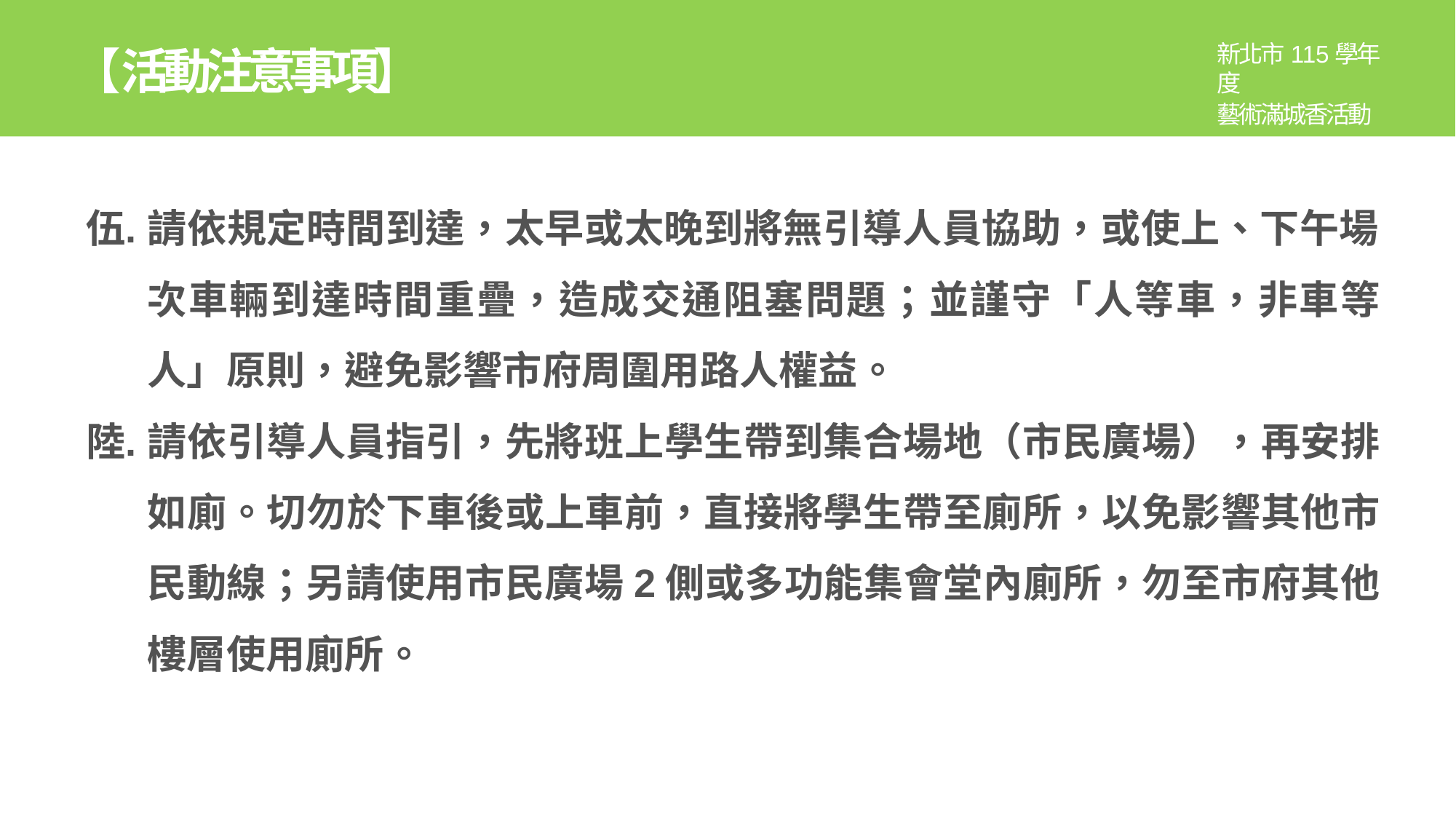

新北市115學年度
藝術滿城香活動
【活動注意事項】
請依規定時間到達，太早或太晚到將無引導人員協助，或使上、下午場次車輛到達時間重疊，造成交通阻塞問題；並謹守「人等車，非車等人」原則，避免影響市府周圍用路人權益。
請依引導人員指引，先將班上學生帶到集合場地（市民廣場），再安排如廁。切勿於下車後或上車前，直接將學生帶至廁所，以免影響其他市民動線；另請使用市民廣場2側或多功能集會堂內廁所，勿至市府其他樓層使用廁所。